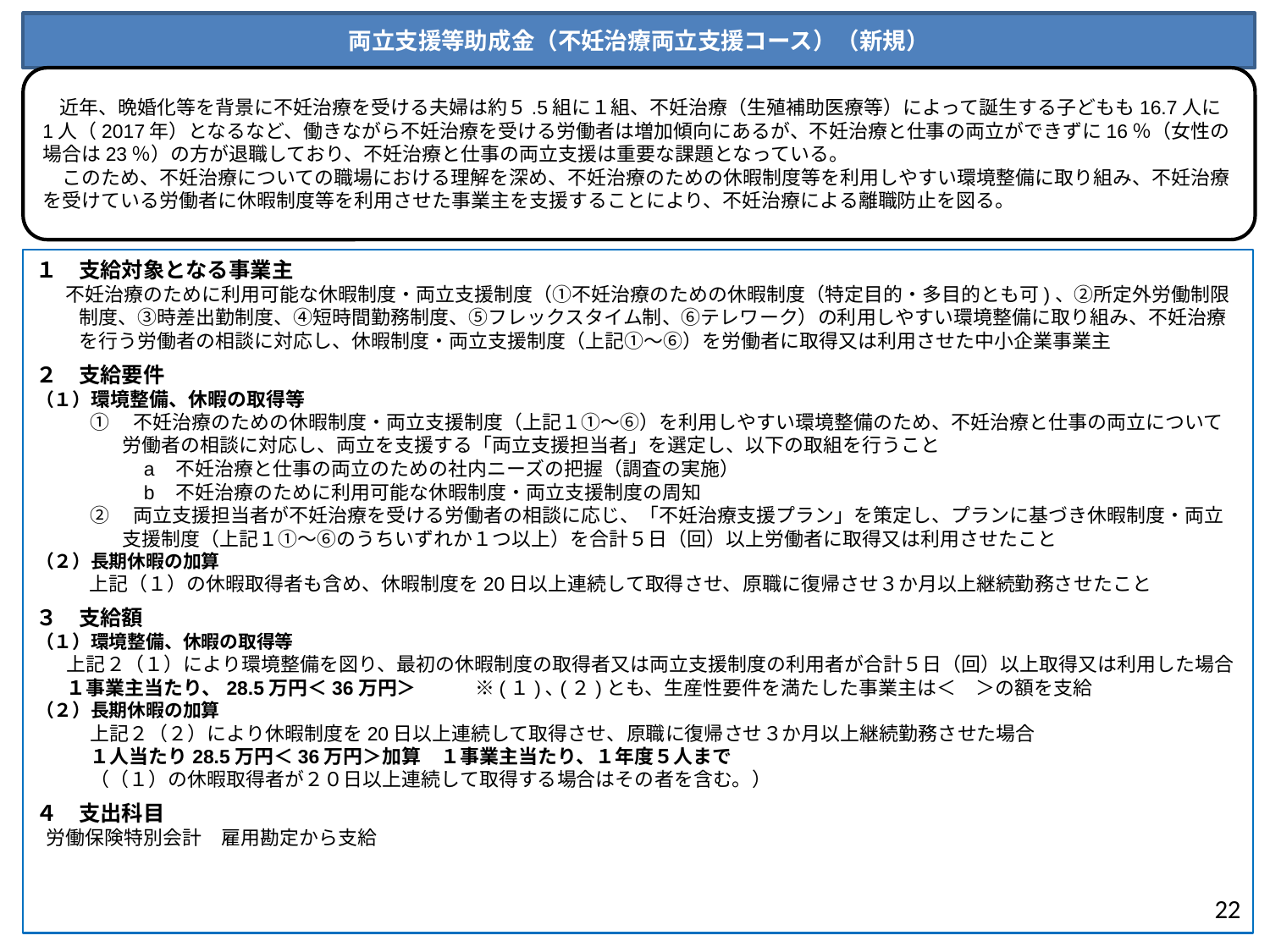

両立支援等助成金（不妊治療両立支援コース）（新規）
　近年、晩婚化等を背景に不妊治療を受ける夫婦は約５.5組に１組、不妊治療（生殖補助医療等）によって誕生する子どもも16.7人に1人（2017年）となるなど、働きながら不妊治療を受ける労働者は増加傾向にあるが、不妊治療と仕事の両立ができずに16％（女性の場合は23％）の方が退職しており、不妊治療と仕事の両立支援は重要な課題となっている。
　このため、不妊治療についての職場における理解を深め、不妊治療のための休暇制度等を利用しやすい環境整備に取り組み、不妊治療を受けている労働者に休暇制度等を利用させた事業主を支援することにより、不妊治療による離職防止を図る。
１　支給対象となる事業主
不妊治療のために利用可能な休暇制度・両立支援制度（①不妊治療のための休暇制度（特定目的・多目的とも可)、②所定外労働制限制度、③時差出勤制度、④短時間勤務制度、⑤フレックスタイム制、⑥テレワーク）の利用しやすい環境整備に取り組み、不妊治療を行う労働者の相談に対応し、休暇制度・両立支援制度（上記①～⑥）を労働者に取得又は利用させた中小企業事業主
２　支給要件
（１）環境整備、休暇の取得等
①　不妊治療のための休暇制度・両立支援制度（上記１①～⑥）を利用しやすい環境整備のため、不妊治療と仕事の両立について労働者の相談に対応し、両立を支援する「両立支援担当者」を選定し、以下の取組を行うこと
a   不妊治療と仕事の両立のための社内ニーズの把握（調査の実施）
b   不妊治療のために利用可能な休暇制度・両立支援制度の周知
②　両立支援担当者が不妊治療を受ける労働者の相談に応じ、「不妊治療支援プラン」を策定し、プランに基づき休暇制度・両立支援制度（上記１①～⑥のうちいずれか１つ以上）を合計５日（回）以上労働者に取得又は利用させたこと
（２）長期休暇の加算
上記（１）の休暇取得者も含め、休暇制度を20日以上連続して取得させ、原職に復帰させ３か月以上継続勤務させたこと
３　支給額
（１）環境整備、休暇の取得等
上記２（１）により環境整備を図り、最初の休暇制度の取得者又は両立支援制度の利用者が合計５日（回）以上取得又は利用した場合
１事業主当たり、28.5万円＜36万円＞　　　※(１)､(２)とも、生産性要件を満たした事業主は＜　＞の額を支給
（２）長期休暇の加算
上記２（２）により休暇制度を20日以上連続して取得させ、原職に復帰させ３か月以上継続勤務させた場合
１人当たり28.5万円＜36万円＞加算　１事業主当たり、１年度５人まで
（（１）の休暇取得者が２０日以上連続して取得する場合はその者を含む。）
４　支出科目
労働保険特別会計　雇用勘定から支給
22